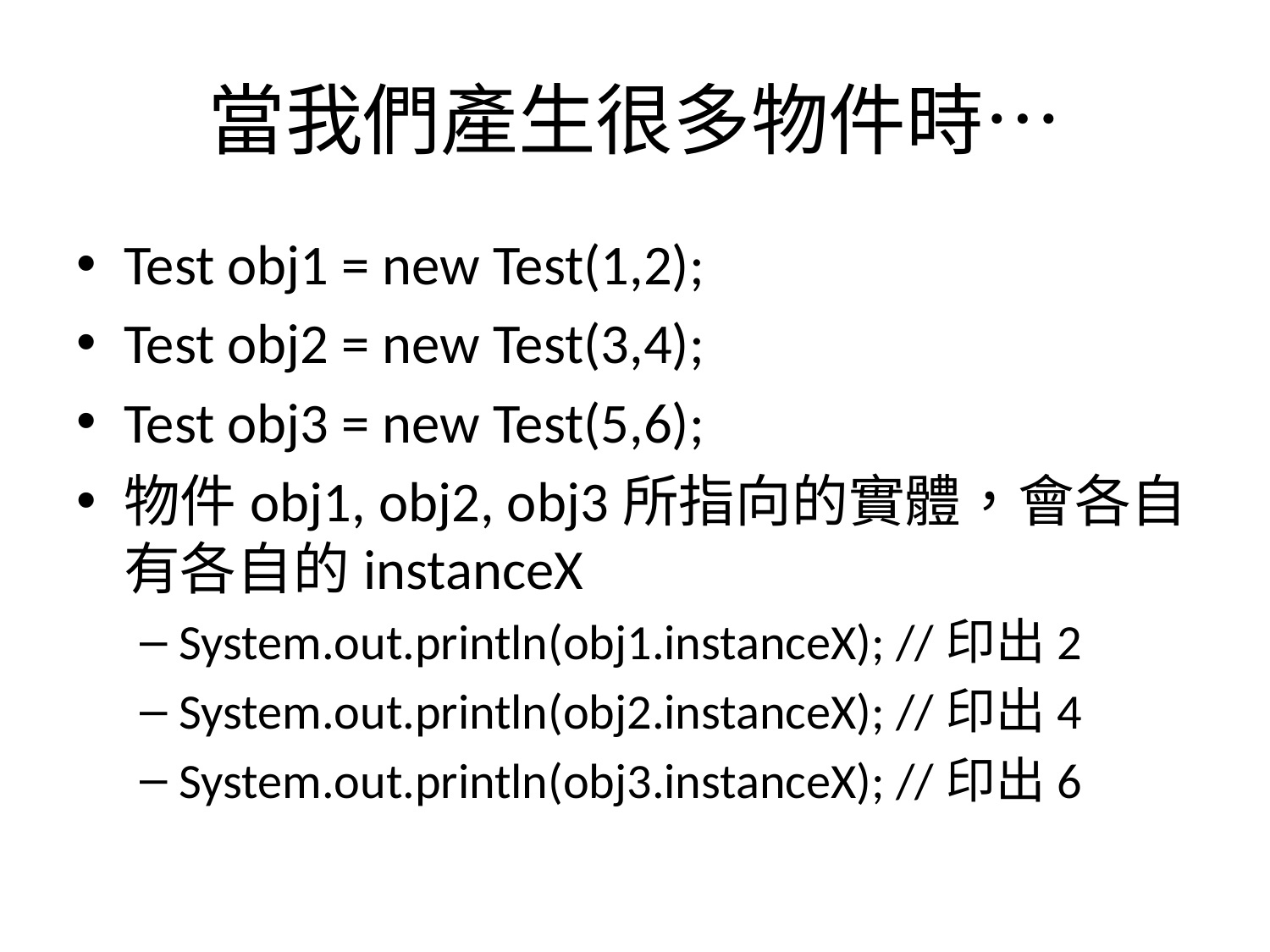

# 當我們產生很多物件時…
Test obj1 = new Test(1,2);
Test obj2 = new Test(3,4);
Test obj3 = new Test(5,6);
物件obj1, obj2, obj3所指向的實體，會各自有各自的instanceX
System.out.println(obj1.instanceX); //印出2
System.out.println(obj2.instanceX); //印出4
System.out.println(obj3.instanceX); //印出6